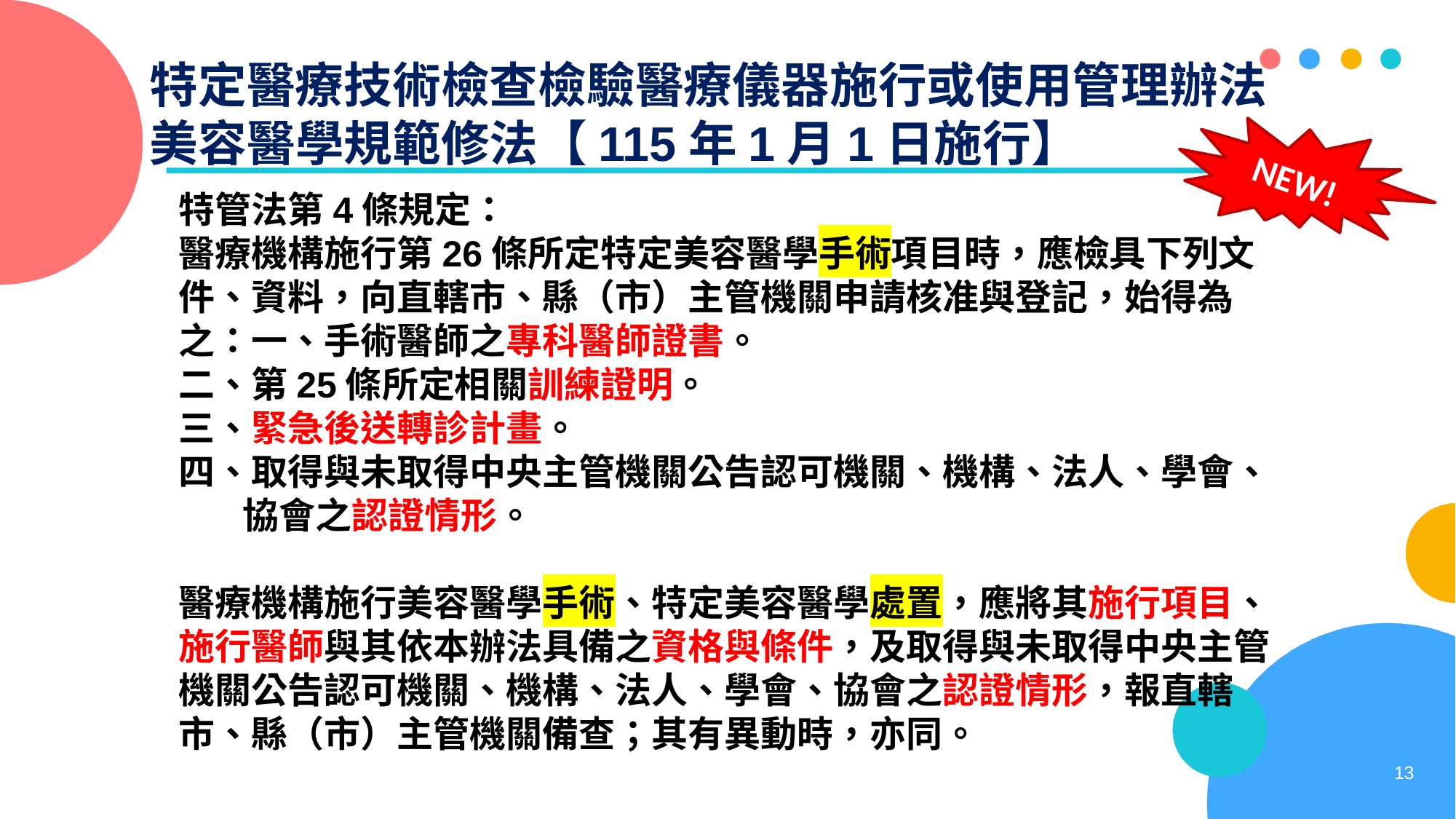

# 特定醫療技術檢查檢驗醫療儀器施行或使用管理辦法美容醫學規範修法【115年1月1日施行】
NEW!
特管法第4條規定：
醫療機構施行第26條所定特定美容醫學手術項目時，應檢具下列文件、資料，向直轄市、縣（市）主管機關申請核准與登記，始得為之：一、手術醫師之專科醫師證書。
二、第25條所定相關訓練證明。
三、緊急後送轉診計畫。
四、取得與未取得中央主管機關公告認可機關、機構、法人、學會、協會之認證情形。

醫療機構施行美容醫學手術、特定美容醫學處置，應將其施行項目、施行醫師與其依本辦法具備之資格與條件，及取得與未取得中央主管機關公告認可機關、機構、法人、學會、協會之認證情形，報直轄市、縣（市）主管機關備查；其有異動時，亦同。

13